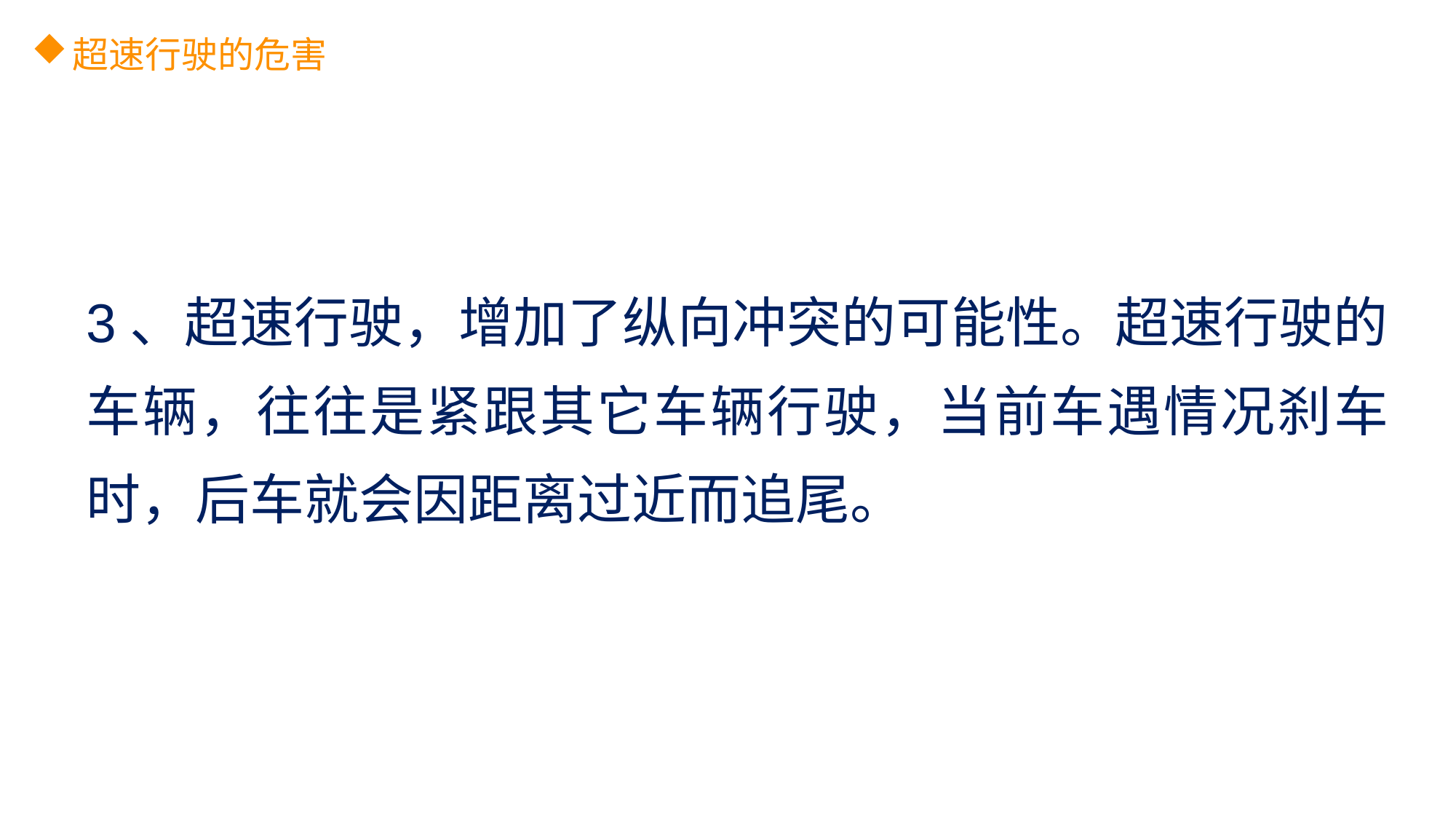

超速行驶的危害
3、超速行驶，增加了纵向冲突的可能性。超速行驶的车辆，往往是紧跟其它车辆行驶，当前车遇情况刹车时，后车就会因距离过近而追尾。